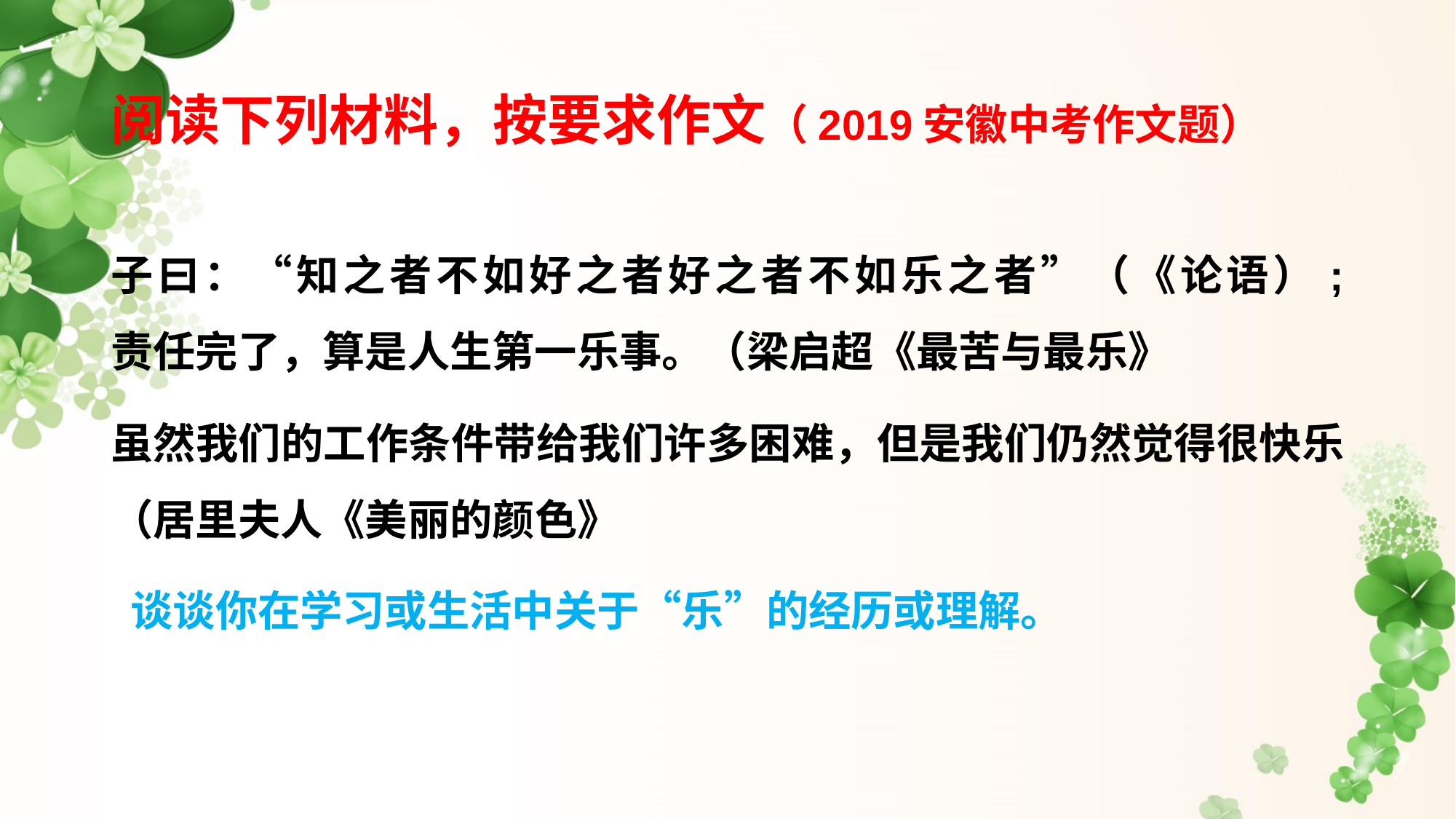

# 阅读下列材料，按要求作文（2019安徽中考作文题）
子曰：“知之者不如好之者好之者不如乐之者”（《论语）;
责任完了，算是人生第一乐事。（梁启超《最苦与最乐》
虽然我们的工作条件带给我们许多困难，但是我们仍然觉得很快乐（居里夫人《美丽的颜色》
 谈谈你在学习或生活中关于“乐”的经历或理解。